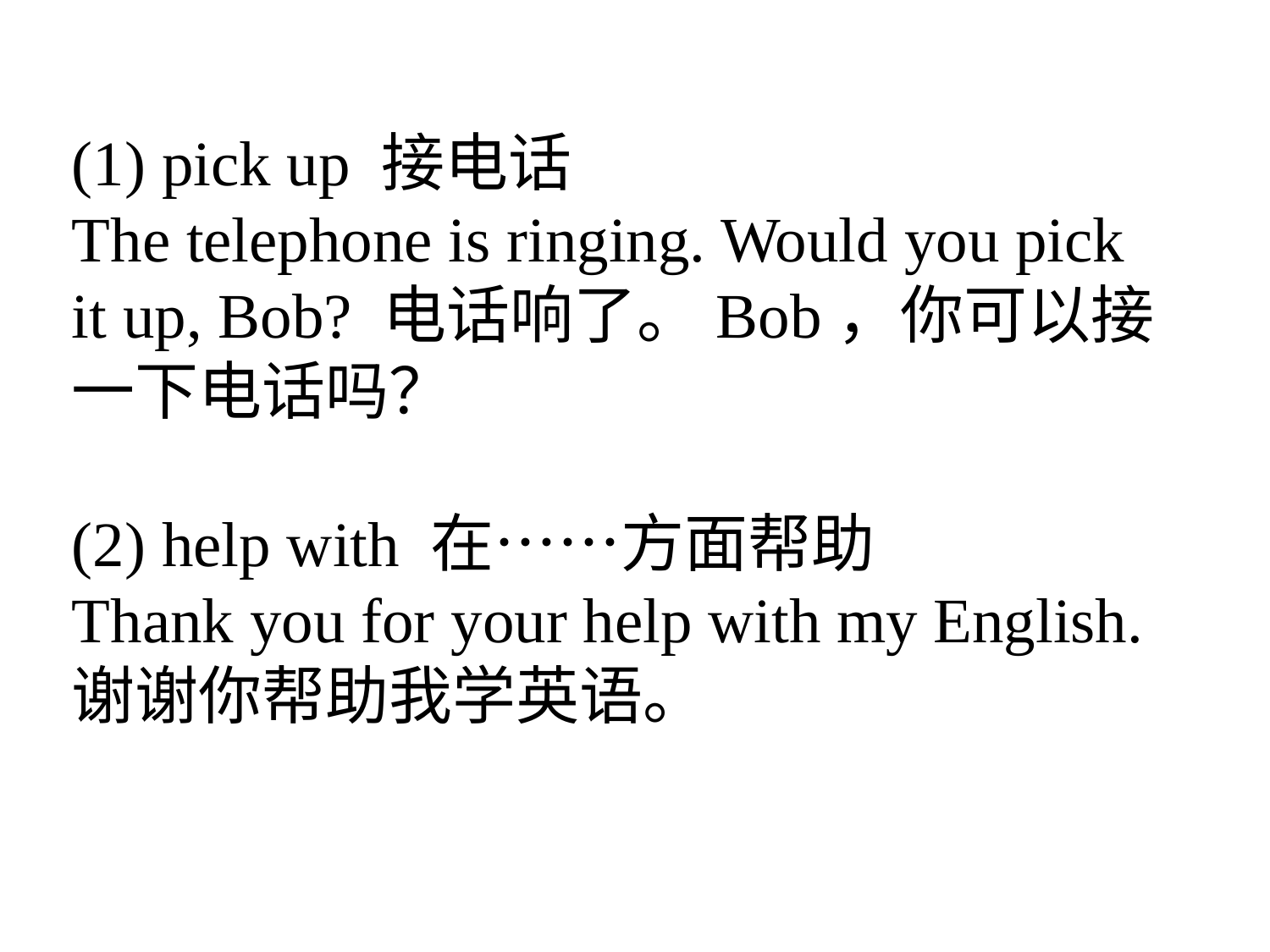

(1) pick up 接电话
The telephone is ringing. Would you pick it up, Bob? 电话响了。Bob，你可以接一下电话吗？

(2) help with 在……方面帮助
Thank you for your help with my English. 谢谢你帮助我学英语。